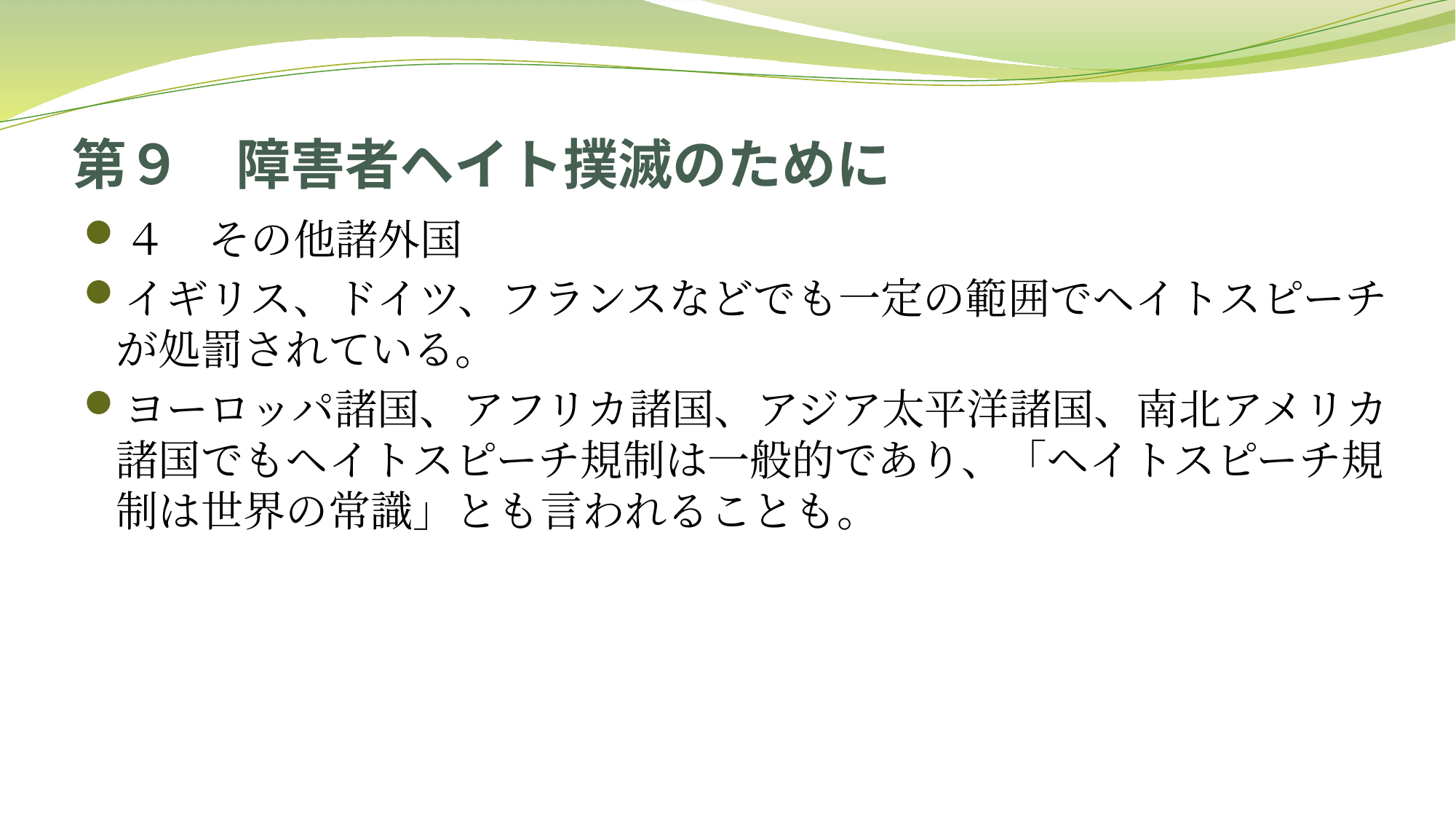

# 第９　障害者ヘイト撲滅のために
４　その他諸外国
イギリス、ドイツ、フランスなどでも一定の範囲でヘイトスピーチが処罰されている。
ヨーロッパ諸国、アフリカ諸国、アジア太平洋諸国、南北アメリカ諸国でもヘイトスピーチ規制は一般的であり、「ヘイトスピーチ規制は世界の常識」とも言われることも。